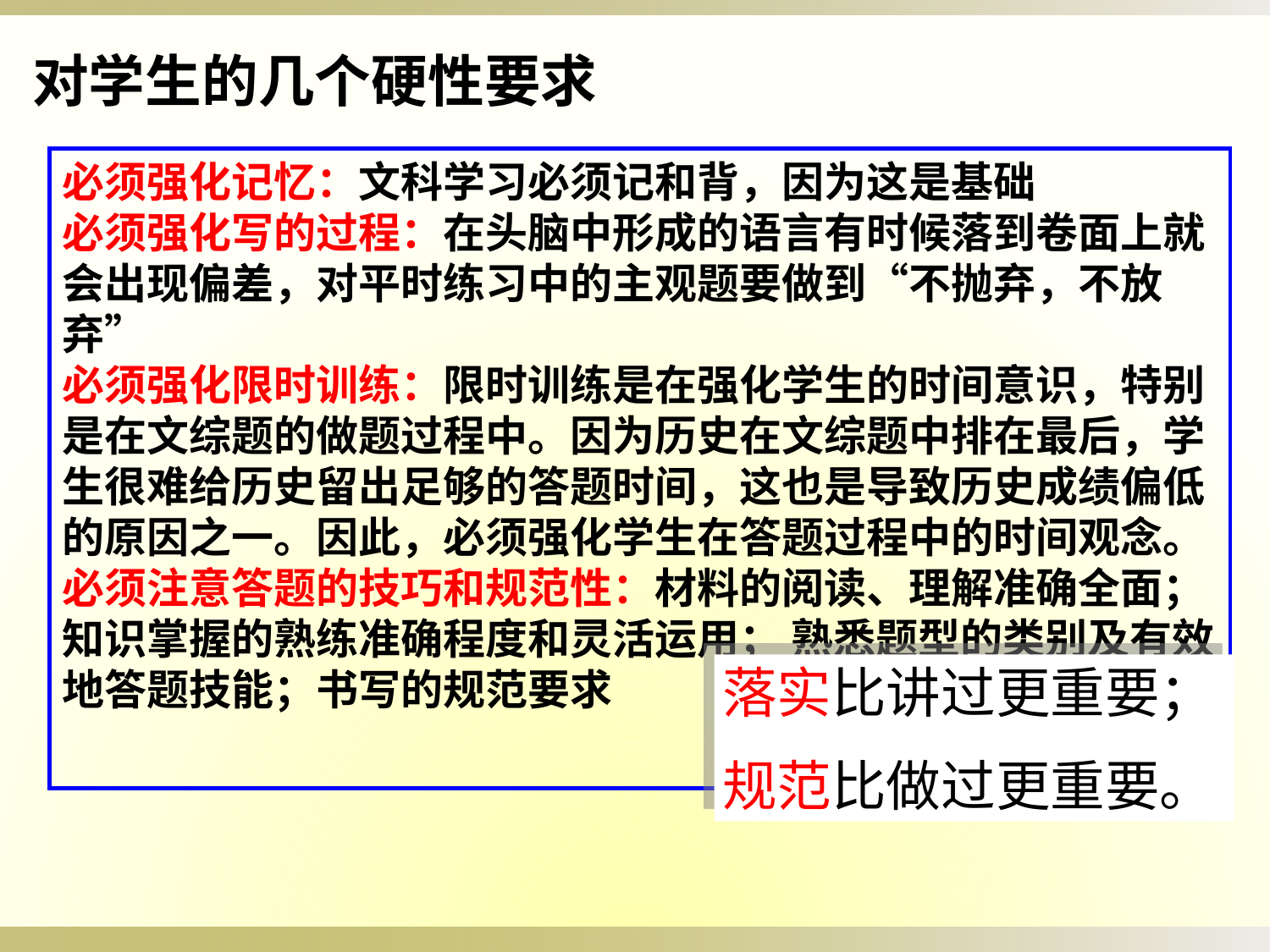

对学生的几个硬性要求
必须强化记忆：文科学习必须记和背，因为这是基础
必须强化写的过程：在头脑中形成的语言有时候落到卷面上就会出现偏差，对平时练习中的主观题要做到“不抛弃，不放弃”
必须强化限时训练：限时训练是在强化学生的时间意识，特别是在文综题的做题过程中。因为历史在文综题中排在最后，学生很难给历史留出足够的答题时间，这也是导致历史成绩偏低的原因之一。因此，必须强化学生在答题过程中的时间观念。
必须注意答题的技巧和规范性：材料的阅读、理解准确全面；知识掌握的熟练准确程度和灵活运用； 熟悉题型的类别及有效地答题技能；书写的规范要求

落实比讲过更重要；
规范比做过更重要。